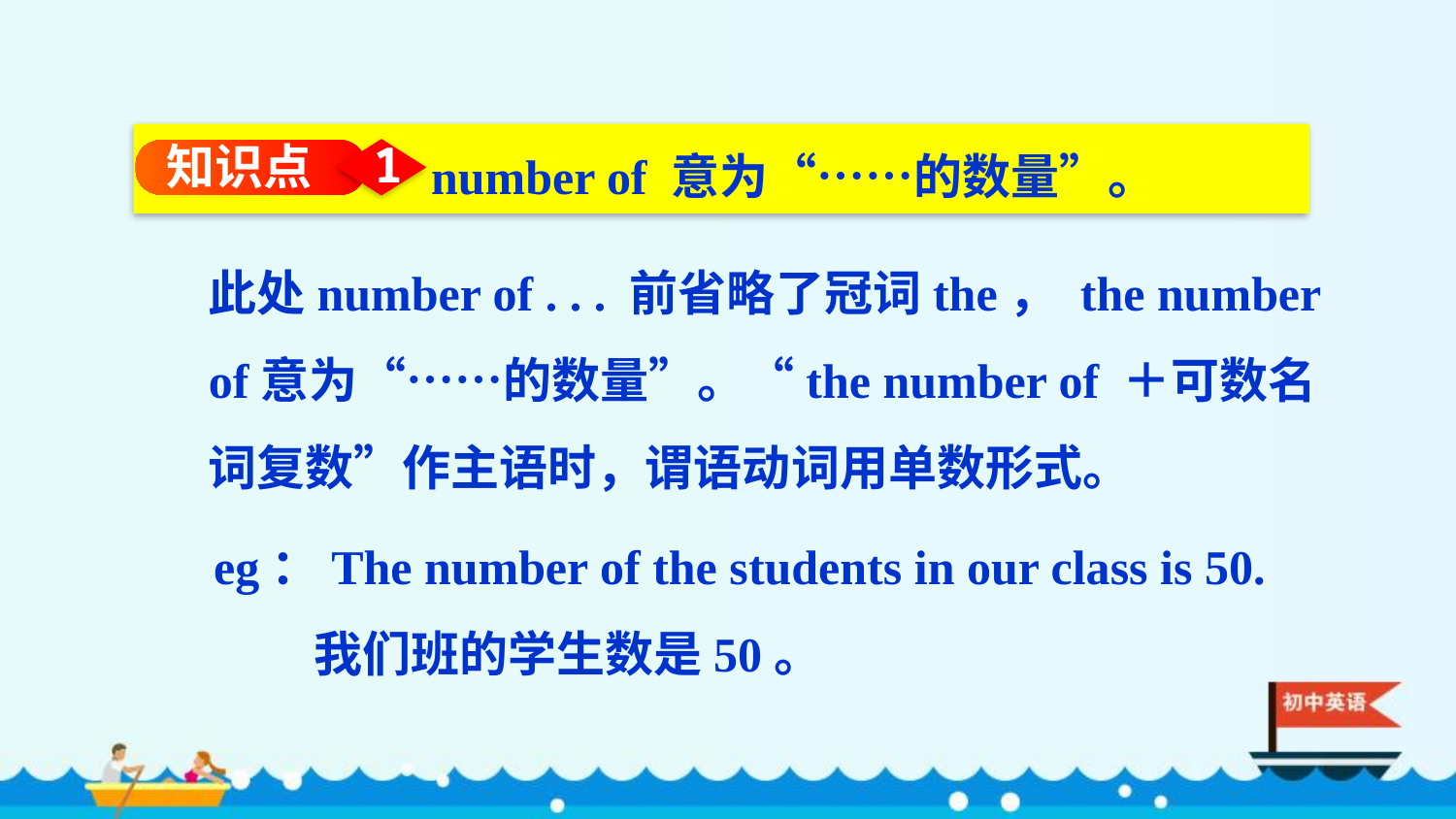

number of 意为“……的数量”。

知识点
1

此处number of . . . 前省略了冠词the， the number of意为“……的数量”。“the number of ＋可数名词复数”作主语时，谓语动词用单数形式。
eg：The number of the students in our class is 50. 我们班的学生数是50。